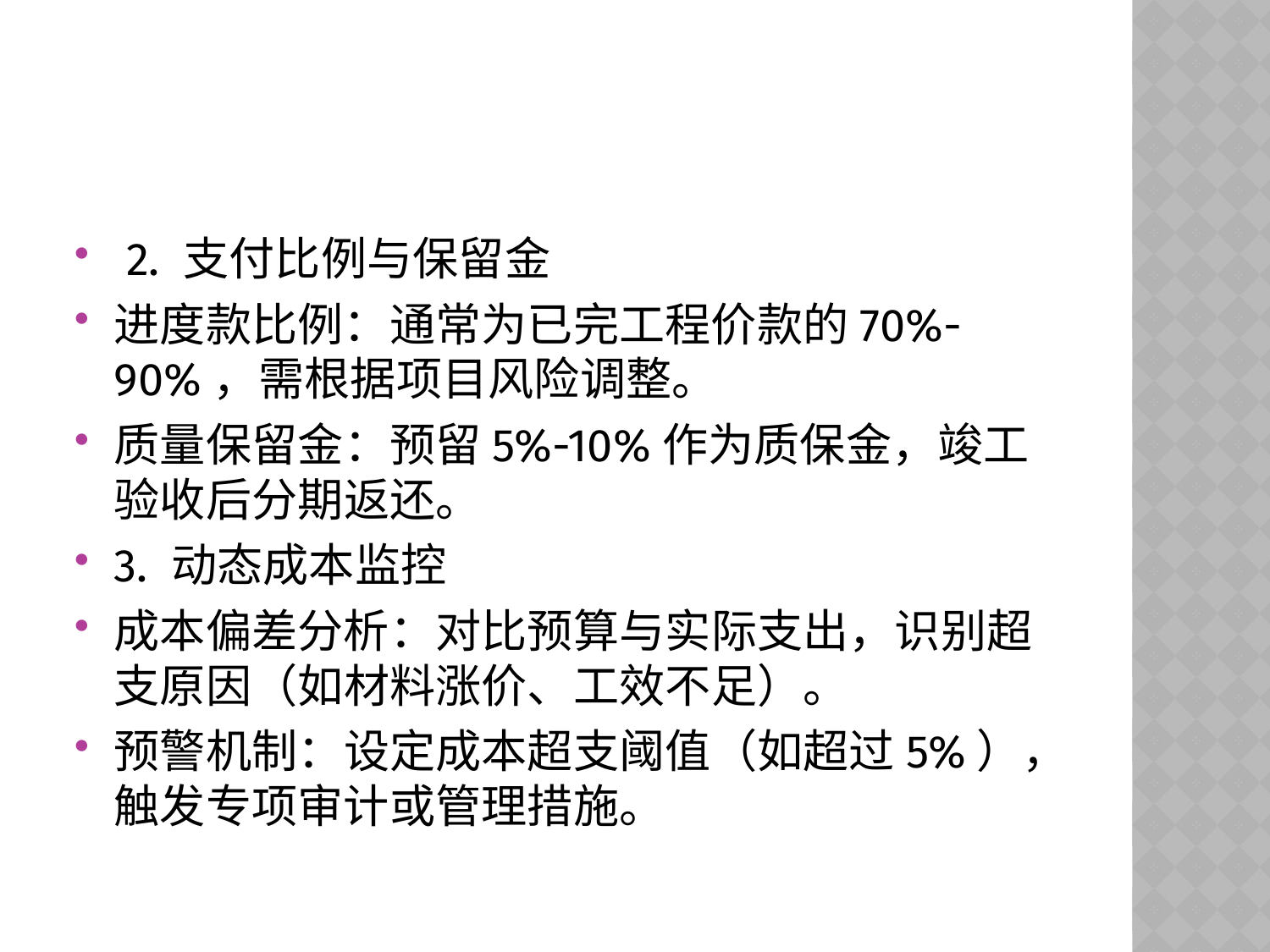

#
 2. 支付比例与保留金
进度款比例：通常为已完工程价款的70%-90%，需根据项目风险调整。
质量保留金：预留5%-10%作为质保金，竣工验收后分期返还。
3. 动态成本监控
成本偏差分析：对比预算与实际支出，识别超支原因（如材料涨价、工效不足）。
预警机制：设定成本超支阈值（如超过5%），触发专项审计或管理措施。